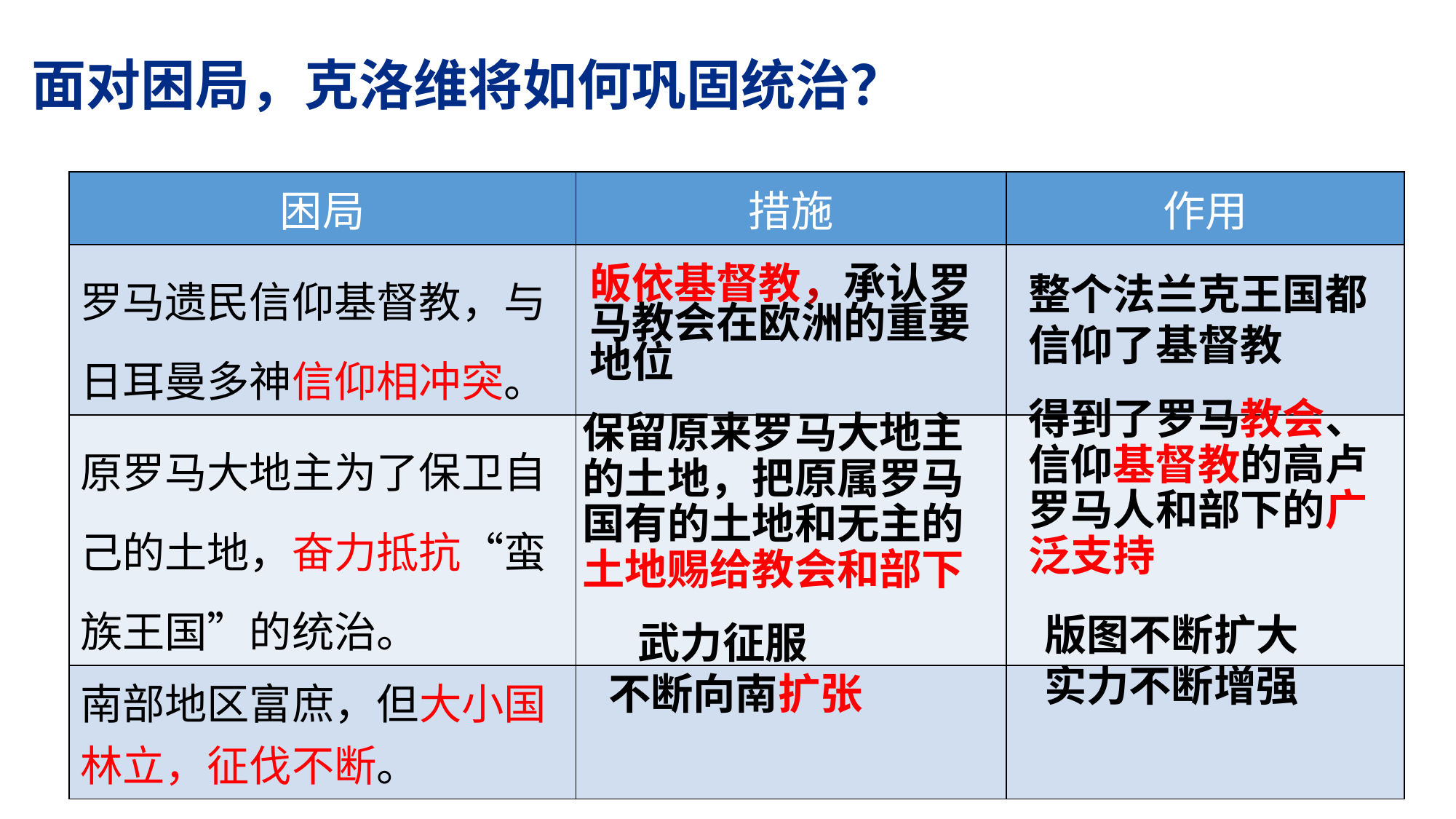

面对困局，克洛维将如何巩固统治？
| 困局 | 措施 | 作用 |
| --- | --- | --- |
| 罗马遗民信仰基督教，与日耳曼多神信仰相冲突。 |  |  |
| 原罗马大地主为了保卫自己的土地，奋力抵抗“蛮族王国”的统治。 |  |  |
| 南部地区富庶，但大小国林立，征伐不断。 |  |  |
皈依基督教，承认罗马教会在欧洲的重要地位
整个法兰克王国都信仰了基督教
得到了罗马教会、信仰基督教的高卢罗马人和部下的广泛支持
保留原来罗马大地主的土地，把原属罗马国有的土地和无主的土地赐给教会和部下
版图不断扩大
实力不断增强
  武力征服
不断向南扩张